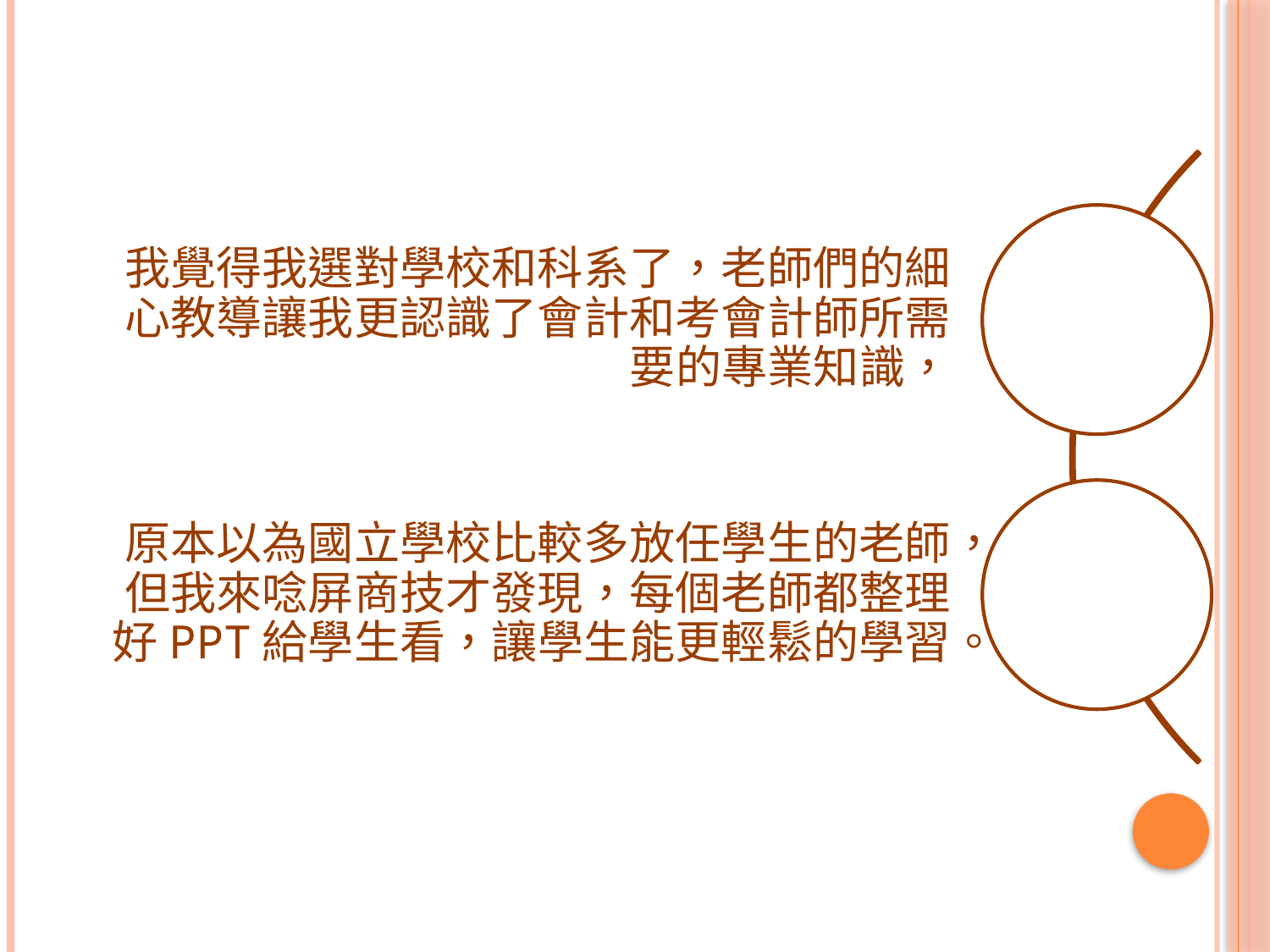

我覺得我選對學校和科系了，老師們的細心教導讓我更認識了會計和考會計師所需要的專業知識，
原本以為國立學校比較多放任學生的老師，但我來唸屏商技才發現，每個老師都整理好PPT給學生看，讓學生能更輕鬆的學習。